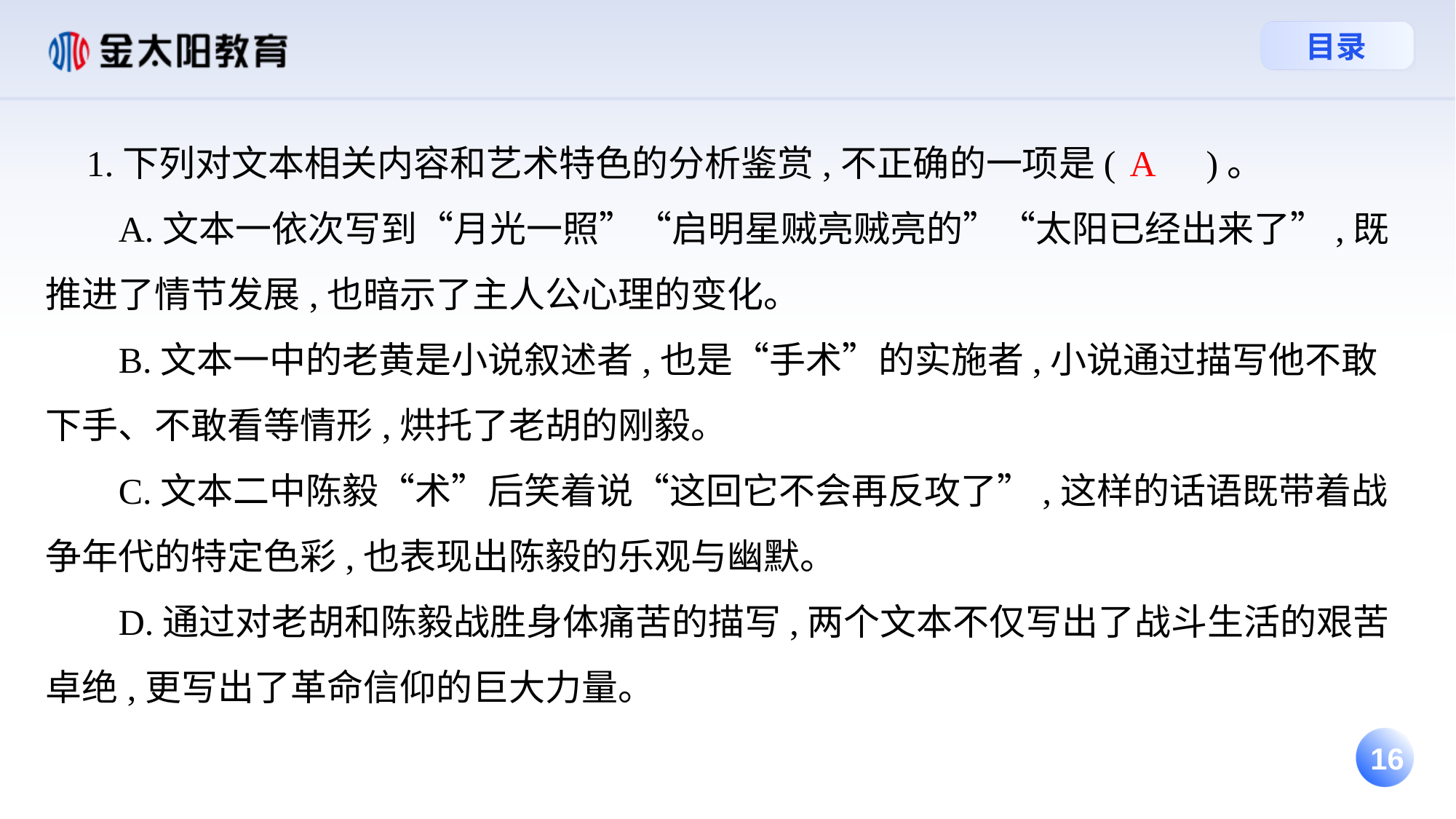

1.下列对文本相关内容和艺术特色的分析鉴赏,不正确的一项是(　　)。
        A.文本一依次写到“月光一照”“启明星贼亮贼亮的”“太阳已经出来了”,既推进了情节发展,也暗示了主人公心理的变化。
        B.文本一中的老黄是小说叙述者,也是“手术”的实施者,小说通过描写他不敢下手、不敢看等情形,烘托了老胡的刚毅。
        C.文本二中陈毅“术”后笑着说“这回它不会再反攻了”,这样的话语既带着战争年代的特定色彩,也表现出陈毅的乐观与幽默。
        D.通过对老胡和陈毅战胜身体痛苦的描写,两个文本不仅写出了战斗生活的艰苦卓绝,更写出了革命信仰的巨大力量。
A